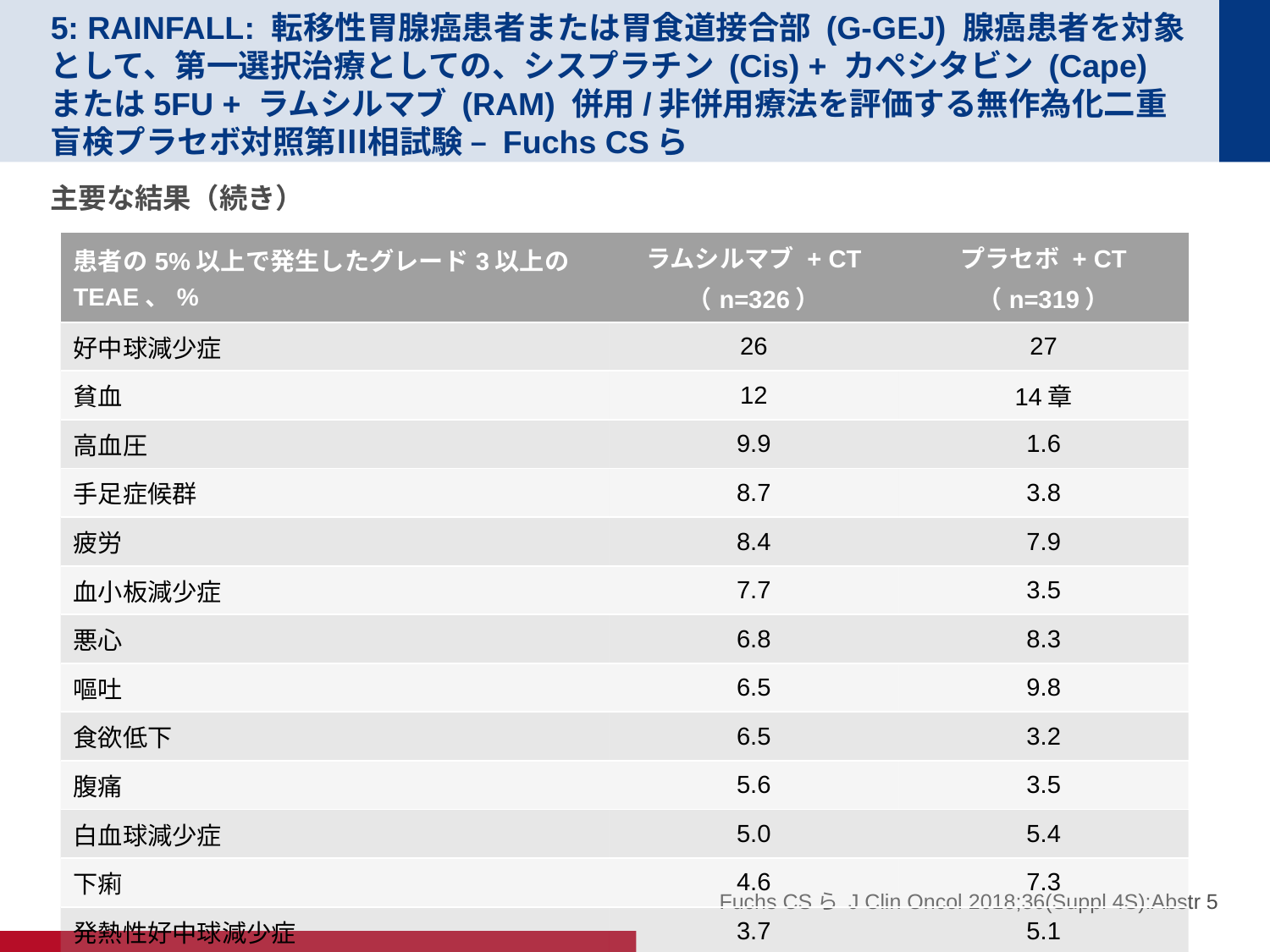

# 5: RAINFALL: 転移性胃腺癌患者または胃食道接合部 (G-GEJ) 腺癌患者を対象として、第一選択治療としての、シスプラチン (Cis) + カペシタビン (Cape) または5FU + ラムシルマブ (RAM) 併用/非併用療法を評価する無作為化二重盲検プラセボ対照第Ⅲ相試験 – Fuchs CSら
主要な結果（続き）
| 患者の5%以上で発生したグレード3以上のTEAE、% | ラムシルマブ + CT （n=326） | プラセボ + CT （n=319） |
| --- | --- | --- |
| 好中球減少症 | 26 | 27 |
| 貧血 | 12 | 14章 |
| 高血圧 | 9.9 | 1.6 |
| 手足症候群 | 8.7 | 3.8 |
| 疲労 | 8.4 | 7.9 |
| 血小板減少症 | 7.7 | 3.5 |
| 悪心 | 6.8 | 8.3 |
| 嘔吐 | 6.5 | 9.8 |
| 食欲低下 | 6.5 | 3.2 |
| 腹痛 | 5.6 | 3.5 |
| 白血球減少症 | 5.0 | 5.4 |
| 下痢 | 4.6 | 7.3 |
| 発熱性好中球減少症 | 3.7 | 5.1 |
Fuchs CSら J Clin Oncol 2018;36(Suppl 4S):Abstr 5